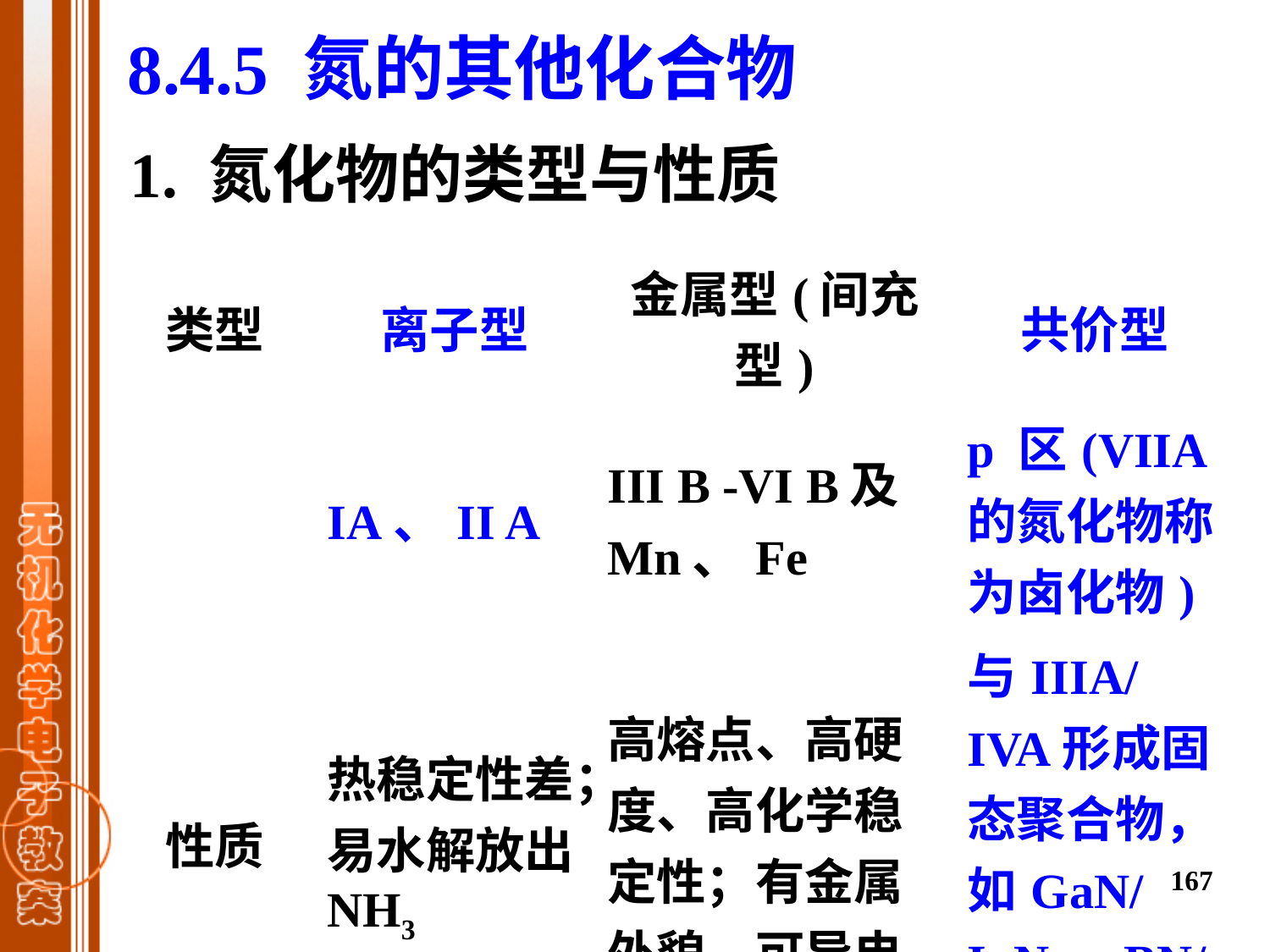

8.4.5 氮的其他化合物
1. 氮化物的类型与性质
| 类型 | 离子型 | 金属型(间充型) | 共价型 |
| --- | --- | --- | --- |
|  | IA、II A | III B -VI B及Mn、Fe | p 区(VIIA的氮化物称为卤化物) |
| 性质 | 热稳定性差；易水解放出NH3 | 高熔点、高硬度、高化学稳定性；有金属外貌，可导电。 | 与IIIA/IVA形成固态聚合物，如GaN/InN，BN/AlN |
167